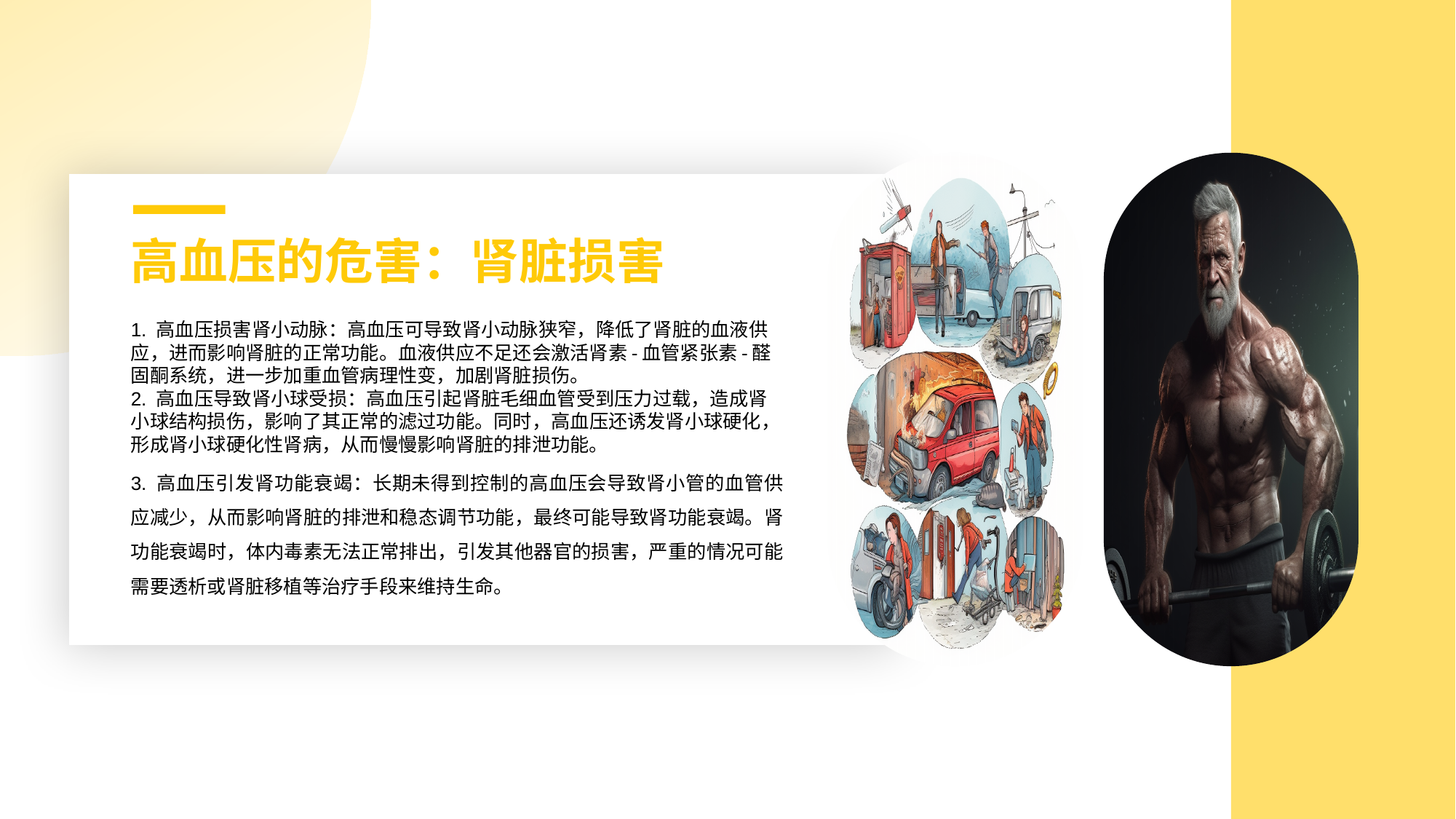

高血压的危害：肾脏损害
1. 高血压损害肾小动脉：高血压可导致肾小动脉狭窄，降低了肾脏的血液供应，进而影响肾脏的正常功能。血液供应不足还会激活肾素-血管紧张素-醛固酮系统，进一步加重血管病理性变，加剧肾脏损伤。
2. 高血压导致肾小球受损：高血压引起肾脏毛细血管受到压力过载，造成肾小球结构损伤，影响了其正常的滤过功能。同时，高血压还诱发肾小球硬化，形成肾小球硬化性肾病，从而慢慢影响肾脏的排泄功能。
3. 高血压引发肾功能衰竭：长期未得到控制的高血压会导致肾小管的血管供应减少，从而影响肾脏的排泄和稳态调节功能，最终可能导致肾功能衰竭。肾功能衰竭时，体内毒素无法正常排出，引发其他器官的损害，严重的情况可能需要透析或肾脏移植等治疗手段来维持生命。